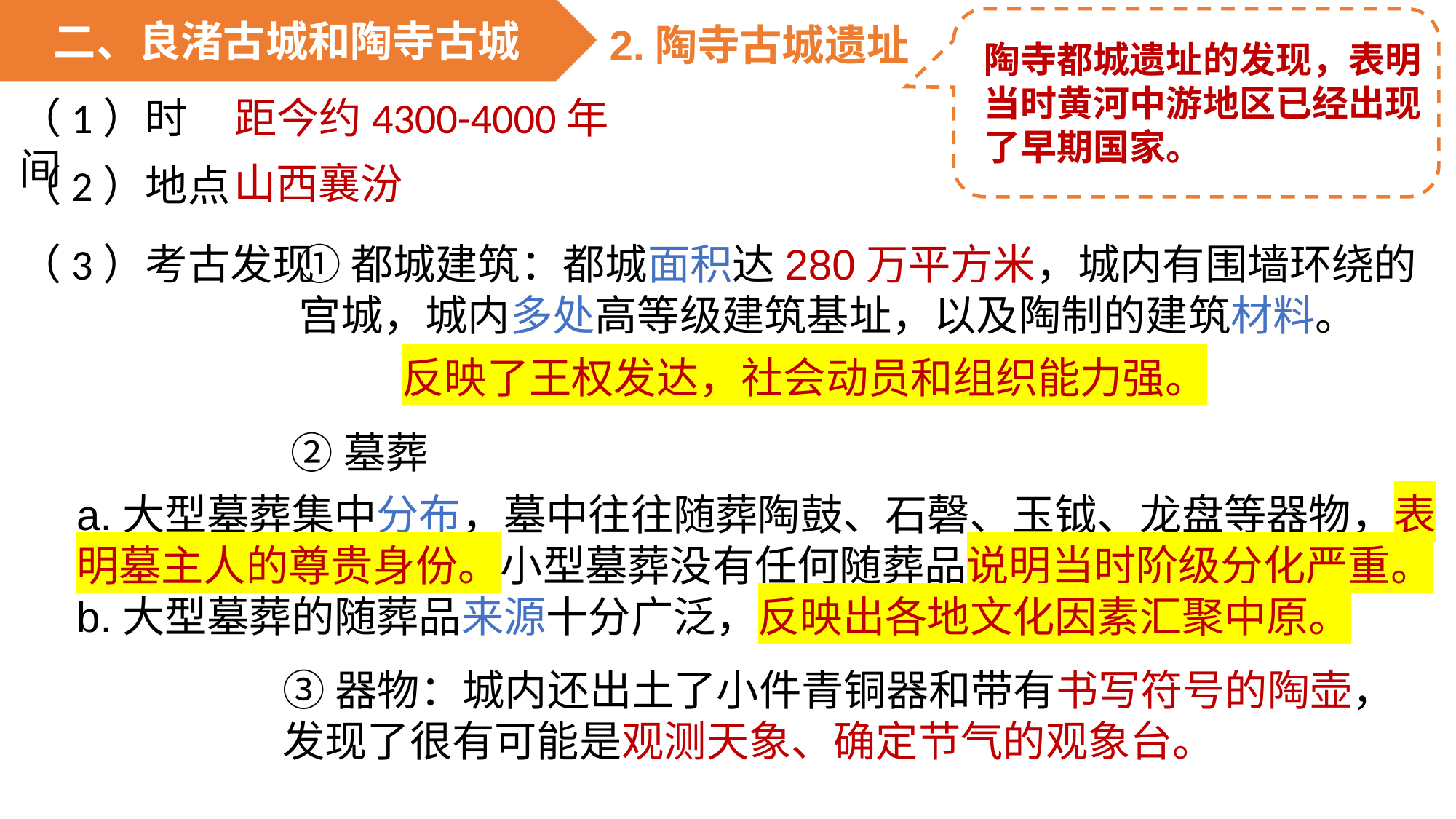

二、良渚古城和陶寺古城

2.陶寺古城遗址
陶寺都城遗址的发现，表明当时黄河中游地区已经出现了早期国家。
（1）时间
距今约4300-4000年
山西襄汾
（2）地点
①都城建筑：都城面积达280万平方米，城内有围墙环绕的宫城，城内多处高等级建筑基址，以及陶制的建筑材料。

（3）考古发现
反映了王权发达，社会动员和组织能力强。
②墓葬
a.大型墓葬集中分布，墓中往往随葬陶鼓、石磬、玉钺、龙盘等器物，表明墓主人的尊贵身份。小型墓葬没有任何随葬品说明当时阶级分化严重。
b.大型墓葬的随葬品来源十分广泛，反映出各地文化因素汇聚中原。
③器物：城内还出土了小件青铜器和带有书写符号的陶壶，发现了很有可能是观测天象、确定节气的观象台。